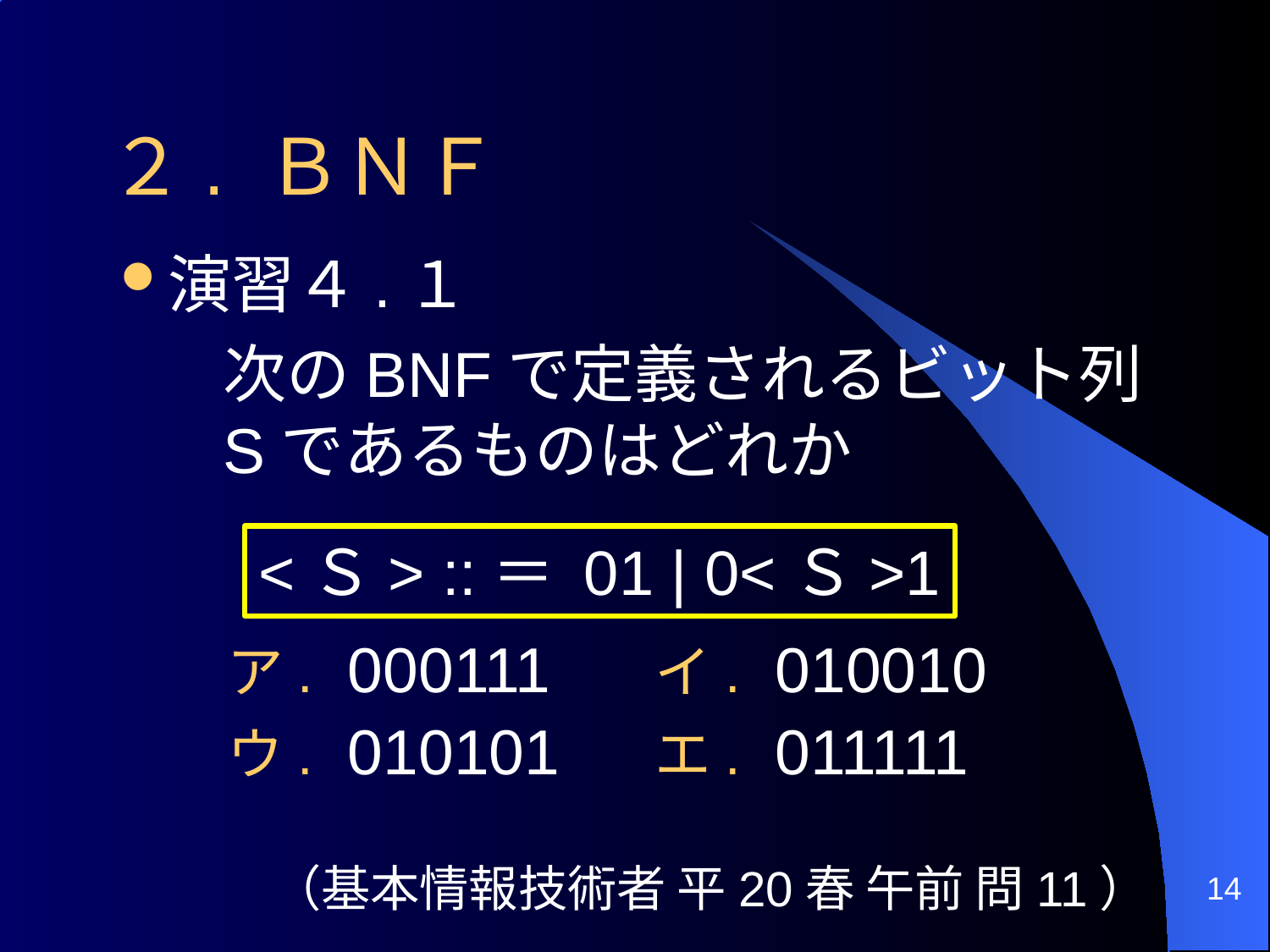

# ２. ＢＮＦ
演習４.１
	次のBNFで定義されるビット列Sであるものはどれか

  ア.  000111	  イ.  010010
  ウ.  010101	  エ.  011111
（基本情報技術者 平20春 午前 問11）

<Ｓ> ::＝ 01 | 0<Ｓ>1
14